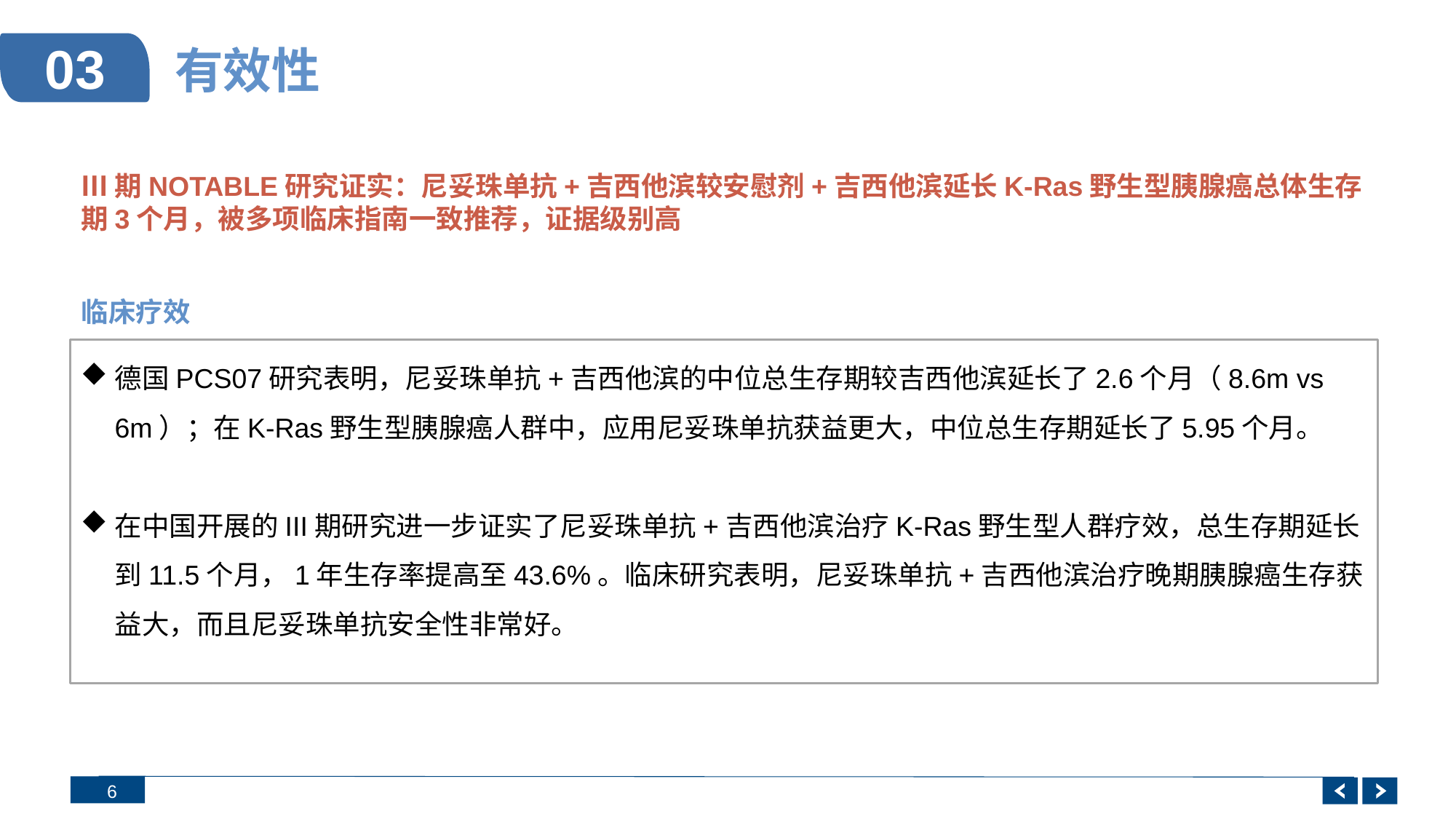

# 有效性
03
Ⅲ期NOTABLE研究证实：尼妥珠单抗+吉西他滨较安慰剂+吉西他滨延长K-Ras野生型胰腺癌总体生存期3个月，被多项临床指南一致推荐，证据级别高
临床疗效
德国PCS07研究表明，尼妥珠单抗+吉西他滨的中位总生存期较吉西他滨延长了2.6个月（8.6m vs 6m）；在K-Ras野生型胰腺癌人群中，应用尼妥珠单抗获益更大，中位总生存期延长了5.95个月。

在中国开展的III期研究进一步证实了尼妥珠单抗+吉西他滨治疗K-Ras野生型人群疗效，总生存期延长到11.5个月，1年生存率提高至43.6%。临床研究表明，尼妥珠单抗+吉西他滨治疗晚期胰腺癌生存获益大，而且尼妥珠单抗安全性非常好。